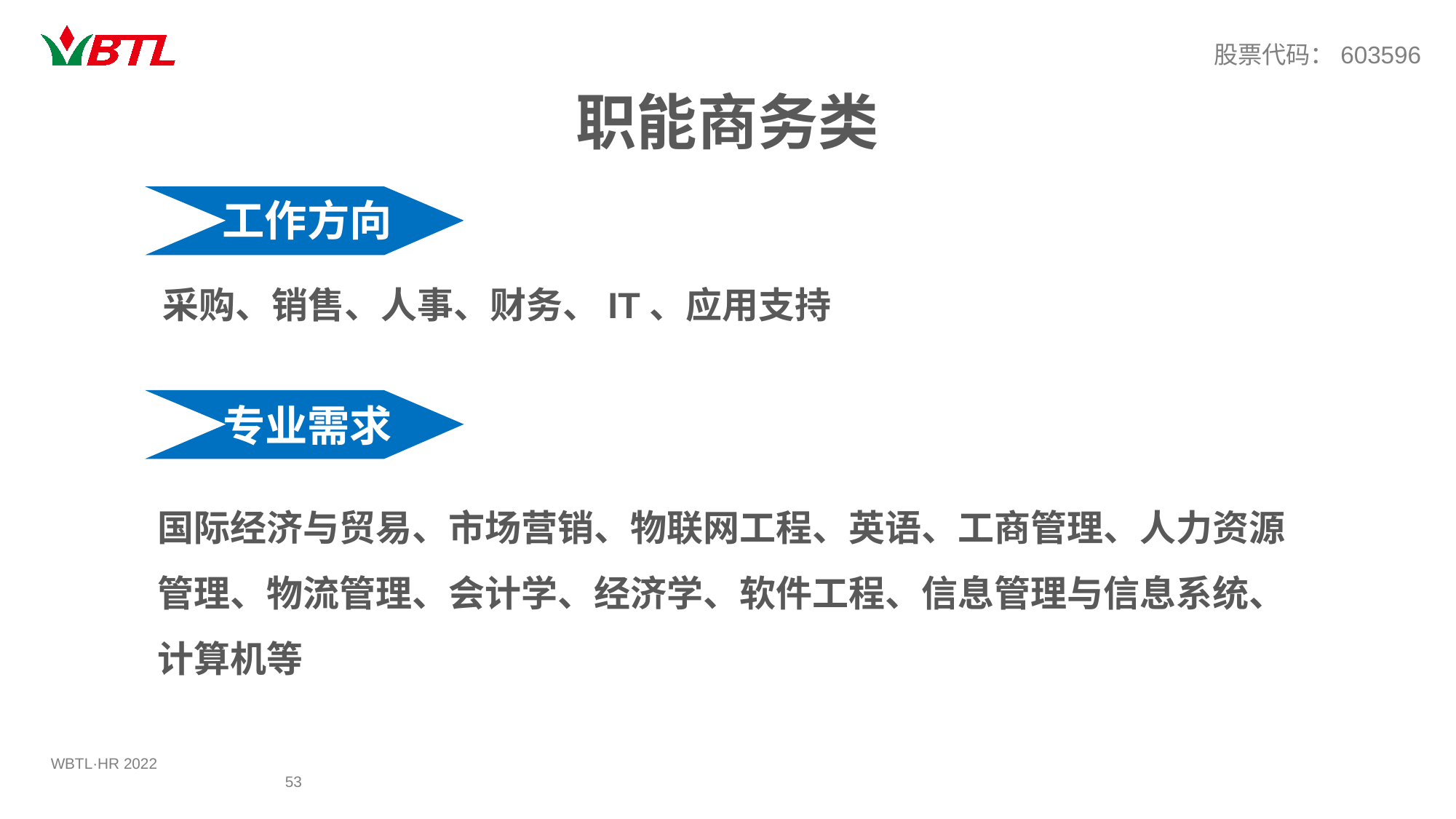

职能商务类

工作方向
采购、销售、人事、财务、IT、应用支持

专业需求
国际经济与贸易、市场营销、物联网工程、英语、工商管理、人力资源管理、物流管理、会计学、经济学、软件工程、信息管理与信息系统、计算机等